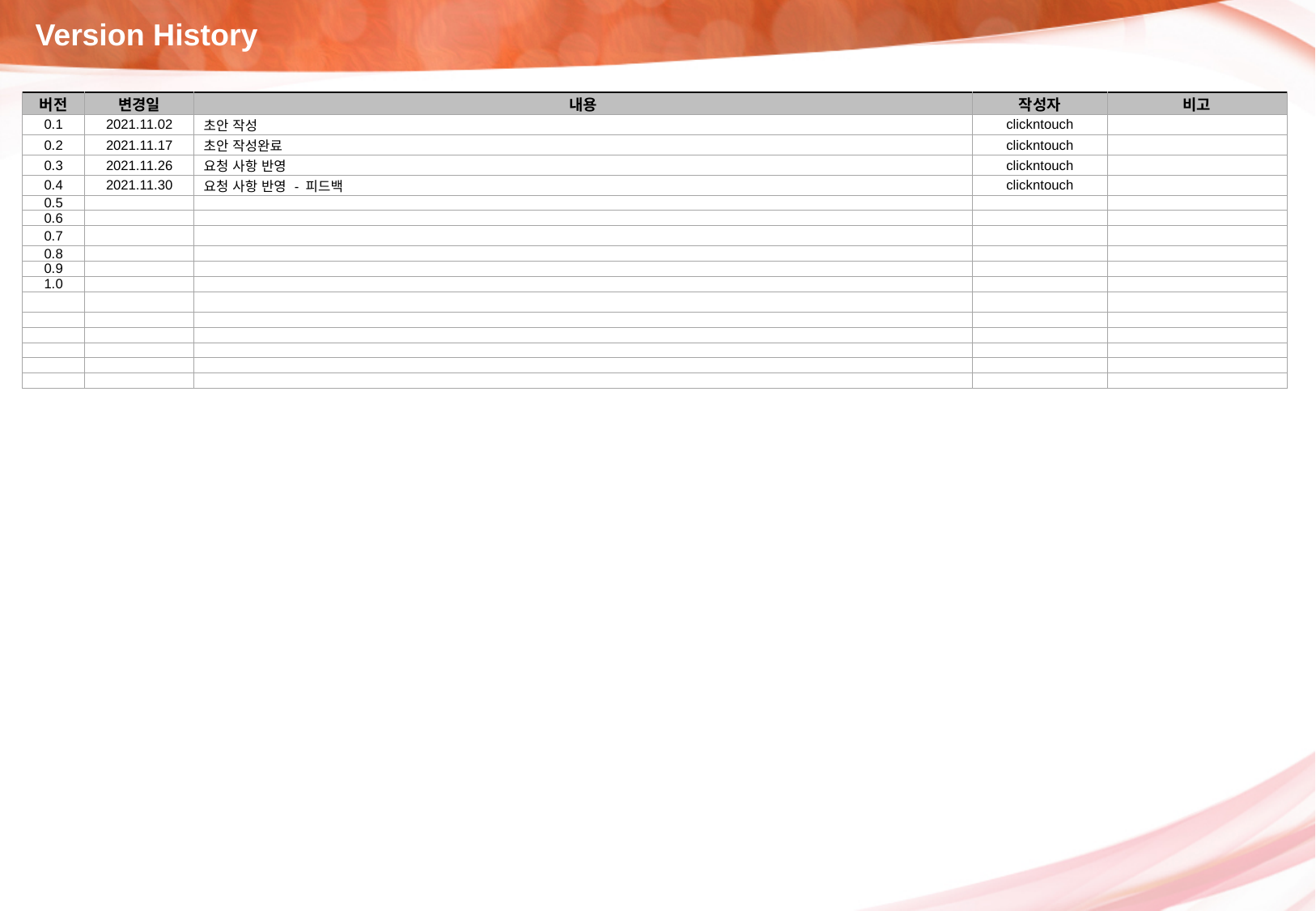

Version History
| 버전 | 변경일 | 내용 | 작성자 | 비고 |
| --- | --- | --- | --- | --- |
| 0.1 | 2021.11.02 | 초안 작성 | clickntouch |  |
| 0.2 | 2021.11.17 | 초안 작성완료 | clickntouch |  |
| 0.3 | 2021.11.26 | 요청 사항 반영 | clickntouch |  |
| 0.4 | 2021.11.30 | 요청 사항 반영 - 피드백 | clickntouch |  |
| 0.5 |  |  |  |  |
| 0.6 |  |  |  |  |
| 0.7 |  |  |  |  |
| 0.8 |  |  |  |  |
| 0.9 |  |  |  |  |
| 1.0 |  |  |  |  |
|  |  |  |  |  |
|  |  |  |  |  |
|  |  |  |  |  |
|  |  |  |  |  |
|  |  |  |  |  |
|  |  |  |  |  |